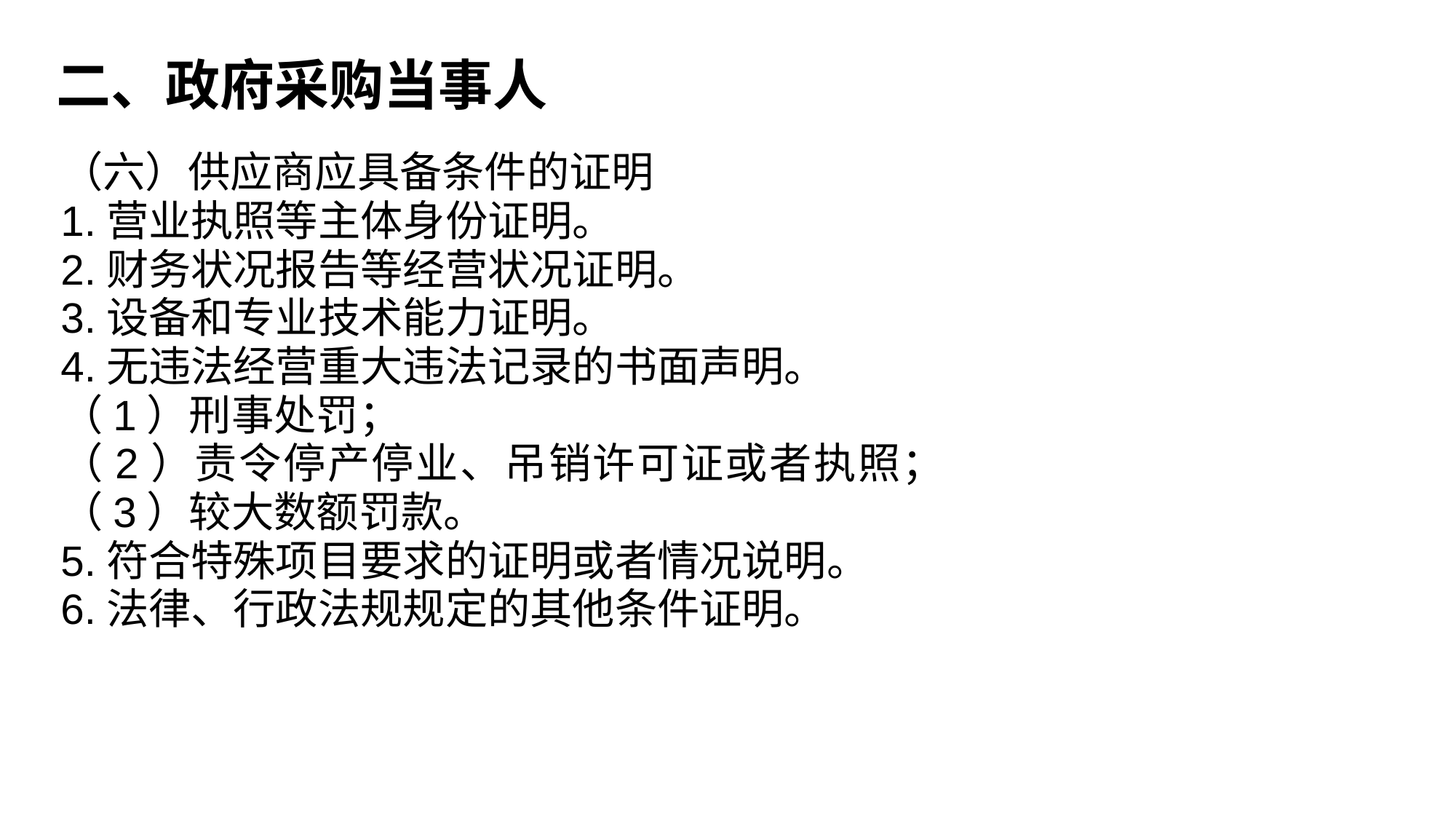

二、政府采购当事人
（六）供应商应具备条件的证明
1.营业执照等主体身份证明。
2.财务状况报告等经营状况证明。
3.设备和专业技术能力证明。
4.无违法经营重大违法记录的书面声明。
（1）刑事处罚；
（2）责令停产停业、吊销许可证或者执照；
（3）较大数额罚款。
5.符合特殊项目要求的证明或者情况说明。
6.法律、行政法规规定的其他条件证明。